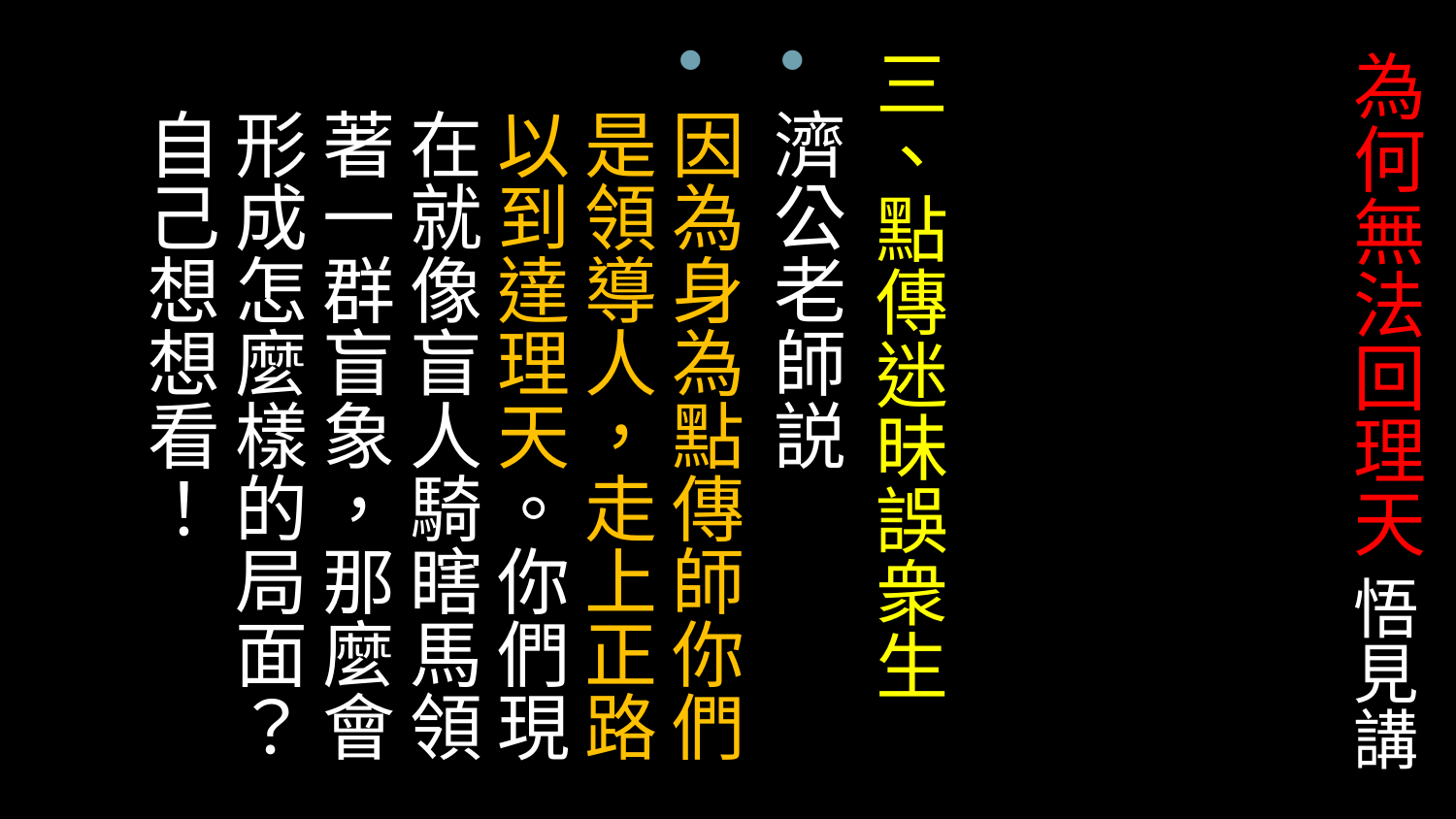

三、點傳迷昧誤衆生
濟公老師説
因為身為點傳師你們是領導人，走上正路以到達理天。你們現在就像盲人騎瞎馬領著一群盲象，那麼會形成怎麼樣的局面？自己想想看！

# 為何無法回理天 悟見講